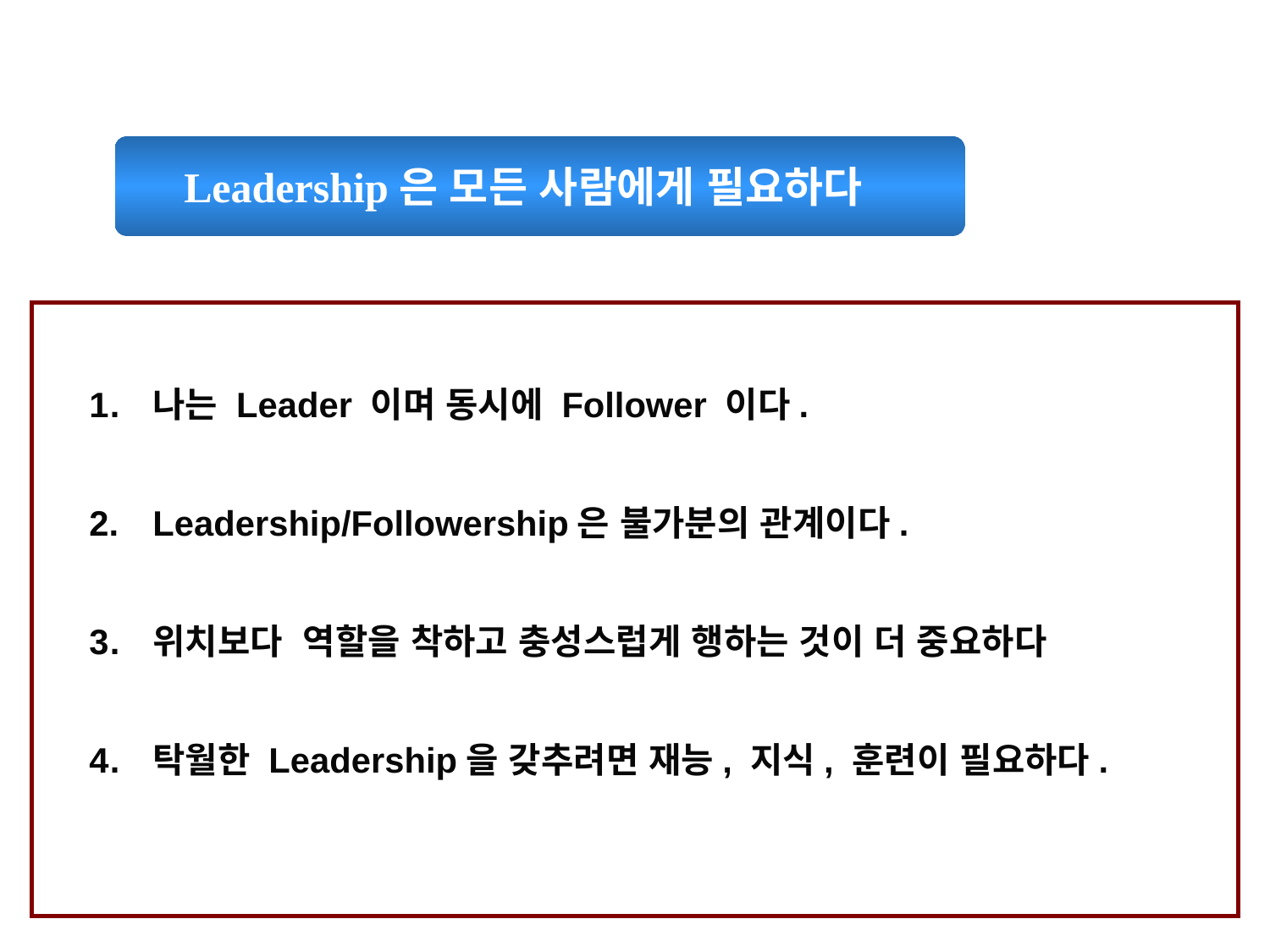

Leadership은 모든 사람에게 필요하다
나는 Leader 이며 동시에 Follower 이다.

Leadership/Followership은 불가분의 관계이다.

위치보다  역할을 착하고 충성스럽게 행하는 것이 더 중요하다

탁월한 Leadership을 갖추려면 재능, 지식, 훈련이 필요하다.